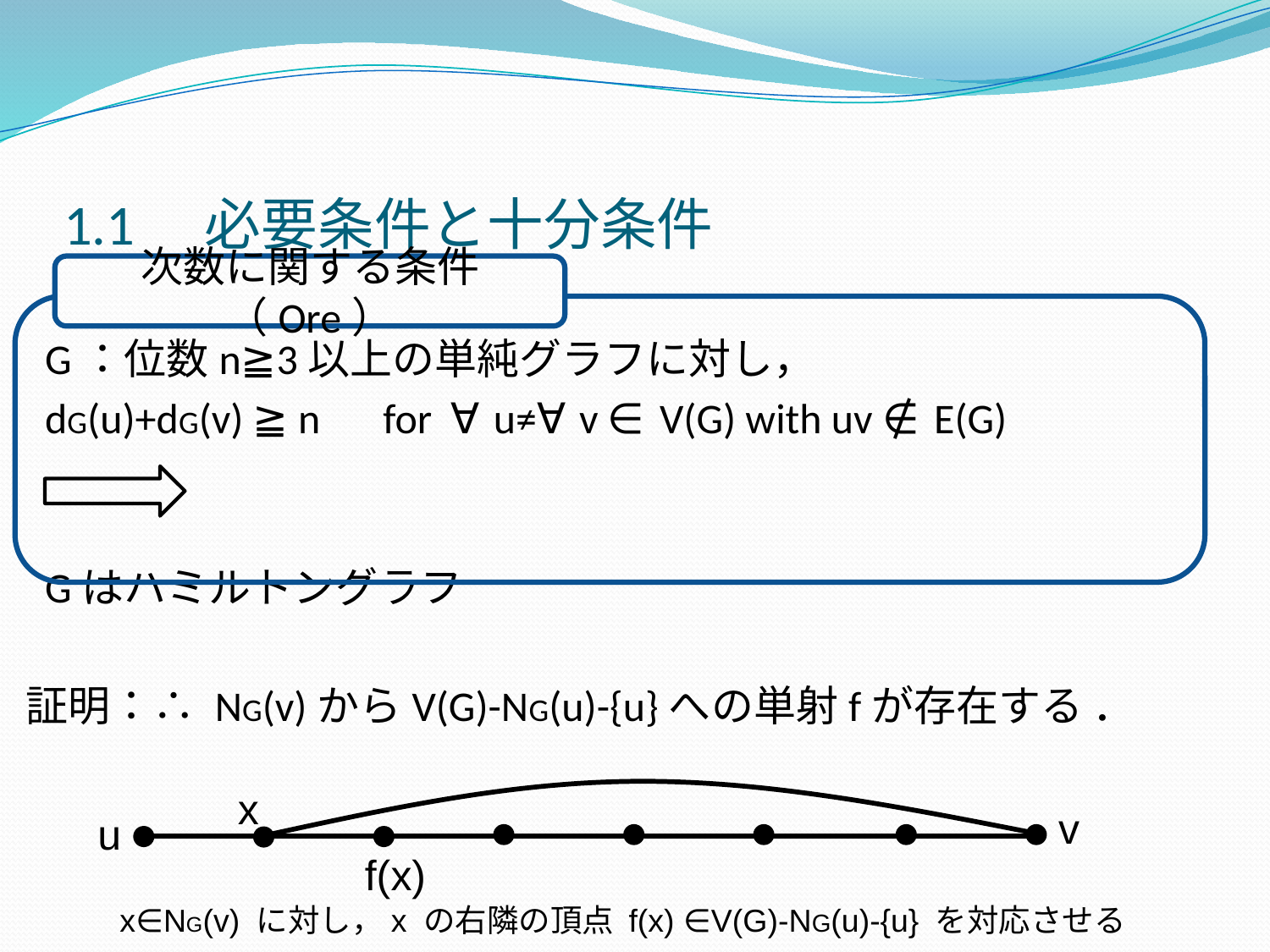

1.1　必要条件と十分条件
次数に関する条件（Ore）

  G：位数n≧3以上の単純グラフに対し，
  dG(u)+dG(v) ≧ n　for  ∀u≠∀v ∈ V(G) with uv ∉ E(G)

  Gはハミルトングラフ

証明：∴ NG(v)からV(G)-NG(u)-{u}への単射fが存在する ．

x

v
u

f(x)
x∈NG(v) に対し，x の右隣の頂点 f(x) ∈V(G)-NG(u)-{u} を対応させる